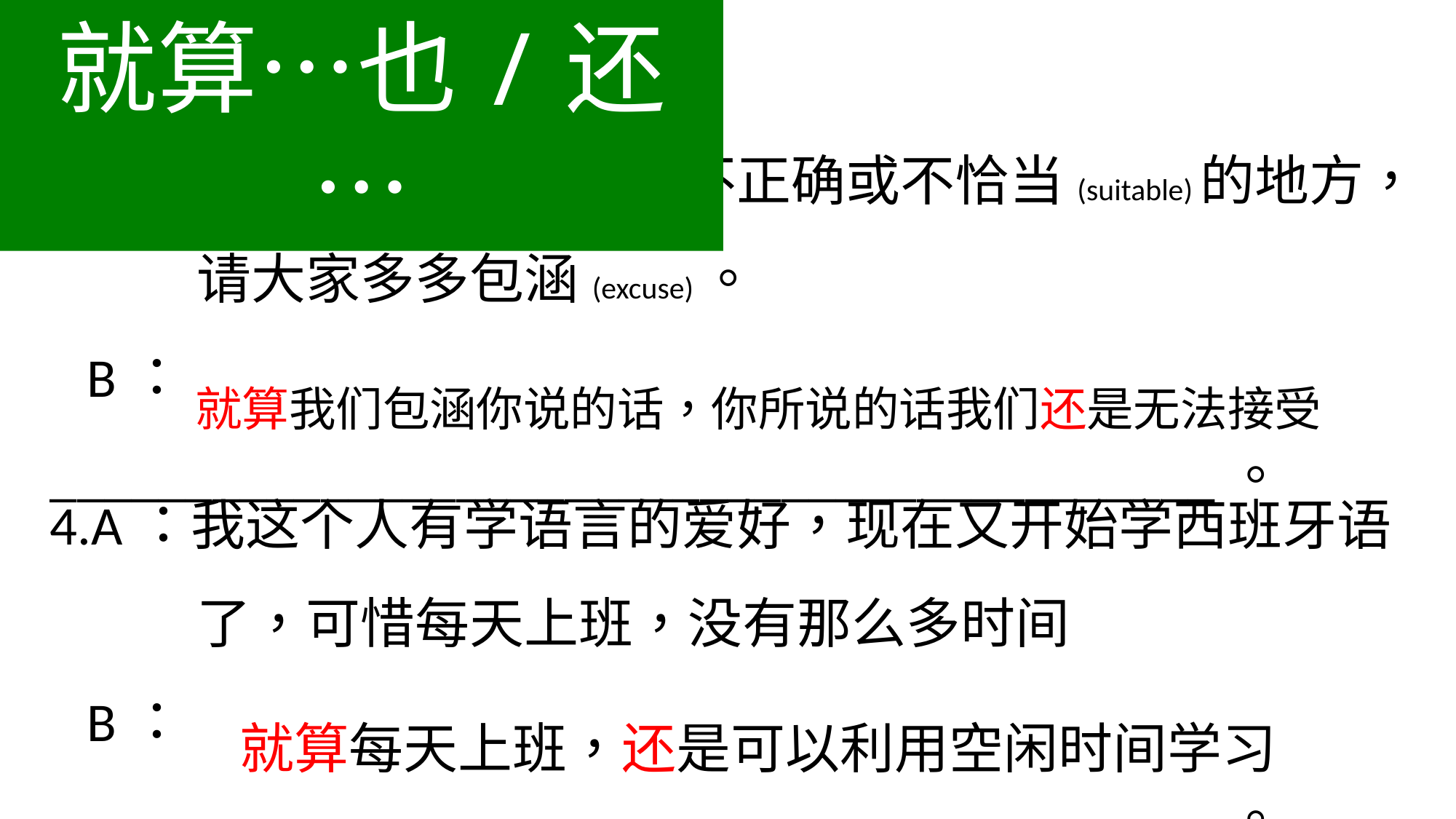

就算…也/还…
3.A：我刚刚说的话可能有不正确或不恰当(suitable)的地方，
           请大家多多包涵(excuse)。
   B：___________________________________________。
就算我们包涵你说的话，你所说的话我们还是无法接受
4.A：我这个人有学语言的爱好，现在又开始学西班牙语
           了，可惜每天上班，没有那么多时间
   B：___________________________________________。
就算每天上班，还是可以利用空闲时间学习